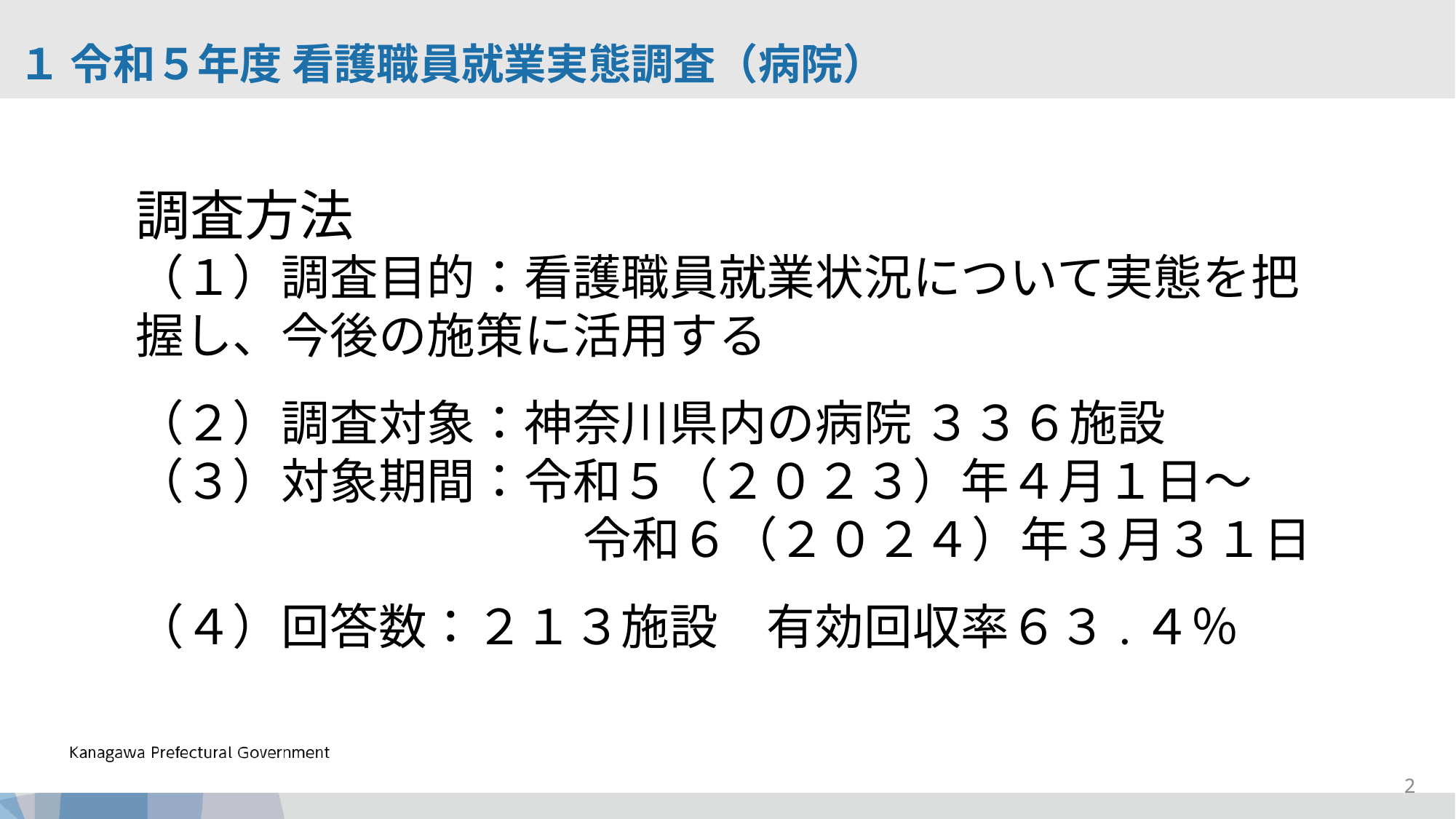

１ 令和５年度 看護職員就業実態調査（病院）
調査方法
（１）調査目的：看護職員就業状況について実態を把握し、今後の施策に活用する
（２）調査対象：神奈川県内の病院 ３３６施設
（３）対象期間：令和５（２０２３）年４月１日～
　　　　　　　　　 令和６（２０２４）年３月３１日
（４）回答数：２１３施設　有効回収率６３.４％
2